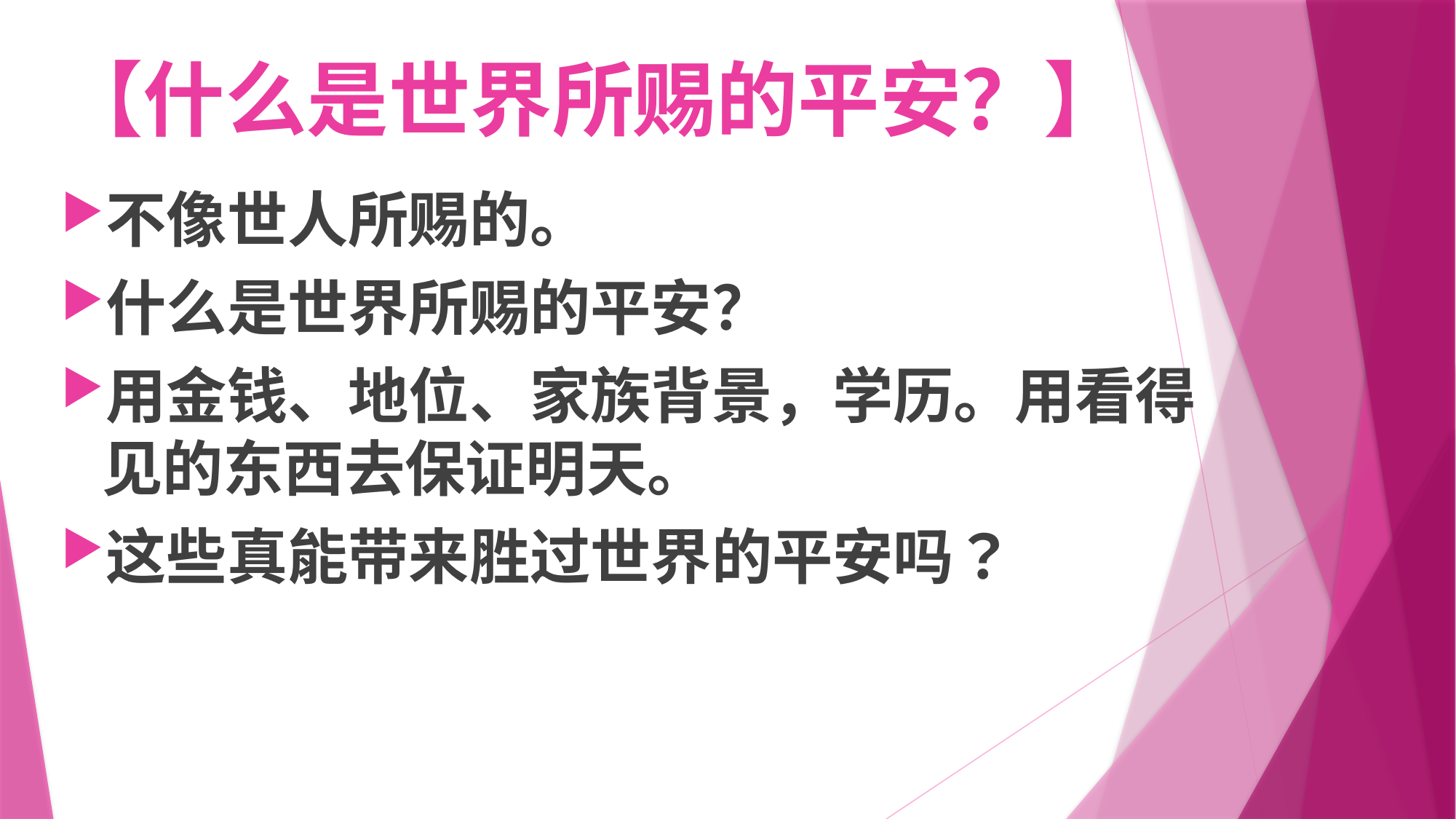

# 【什么是世界所赐的平安？】
不像世人所赐的。
什么是世界所赐的平安？
用金钱、地位、家族背景，学历。用看得见的东西去保证明天。
这些真能带来胜过世界的平安吗？